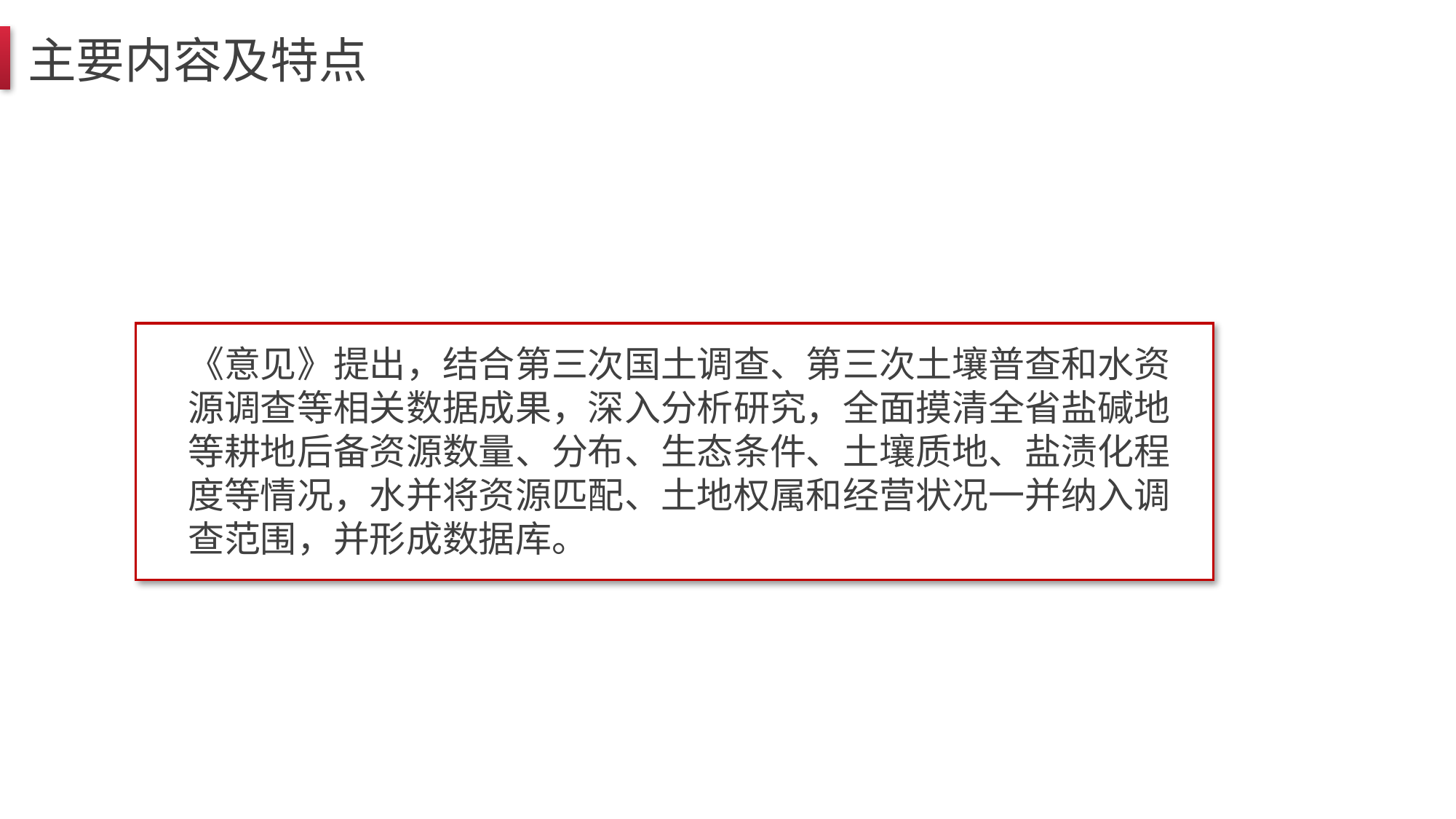

主要内容及特点

《意见》提出，结合第三次国土调查、第三次土壤普查和水资源调查等相关数据成果，深入分析研究，全面摸清全省盐碱地等耕地后备资源数量、分布、生态条件、土壤质地、盐渍化程度等情况，水并将资源匹配、土地权属和经营状况一并纳入调查范围，并形成数据库。